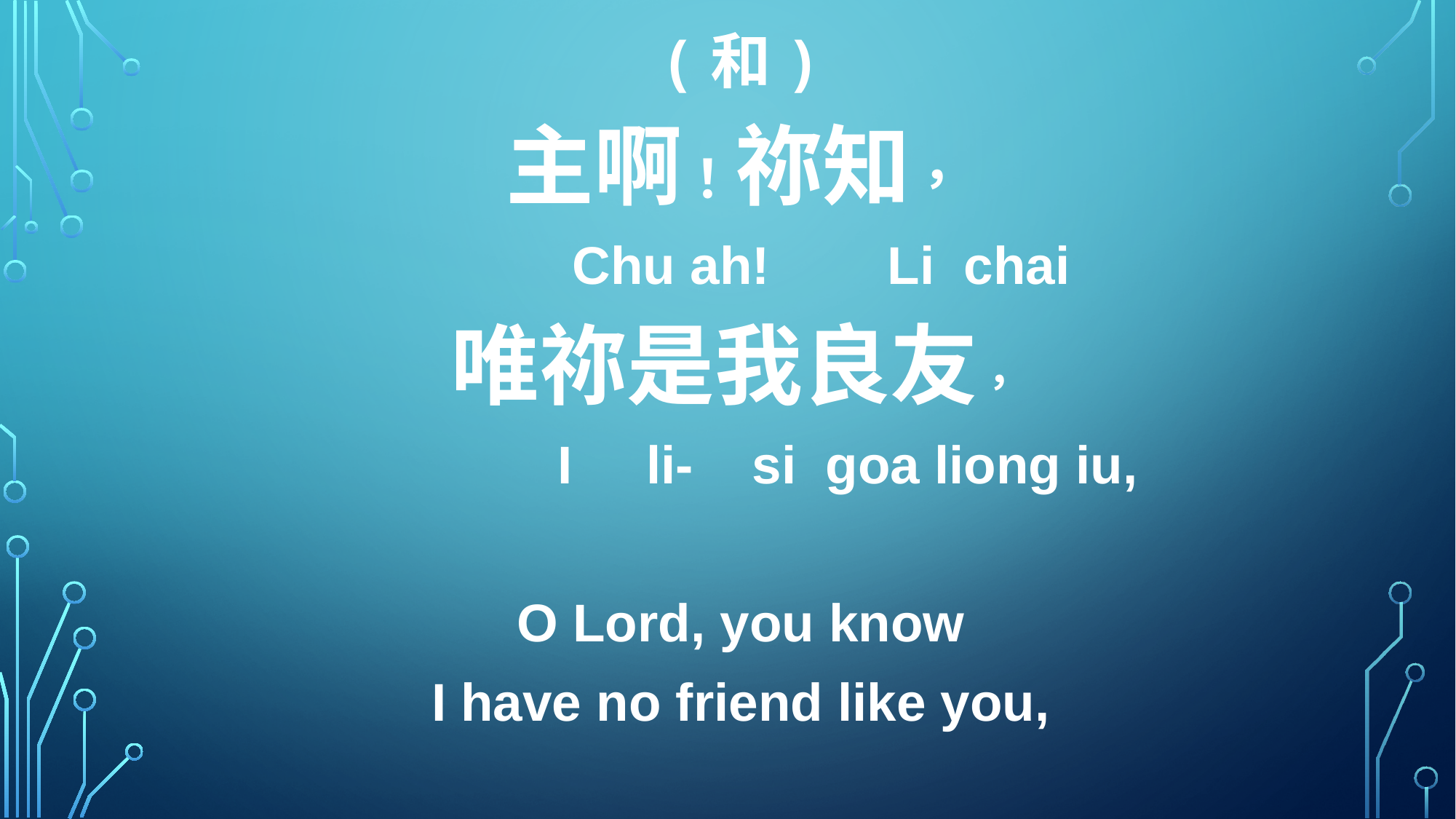

(和)
主啊！祢知，
                  Chu ah!        Li  chai
唯祢是我良友，
                 I     li-    si  goa liong iu,

O Lord, you know
I have no friend like you,